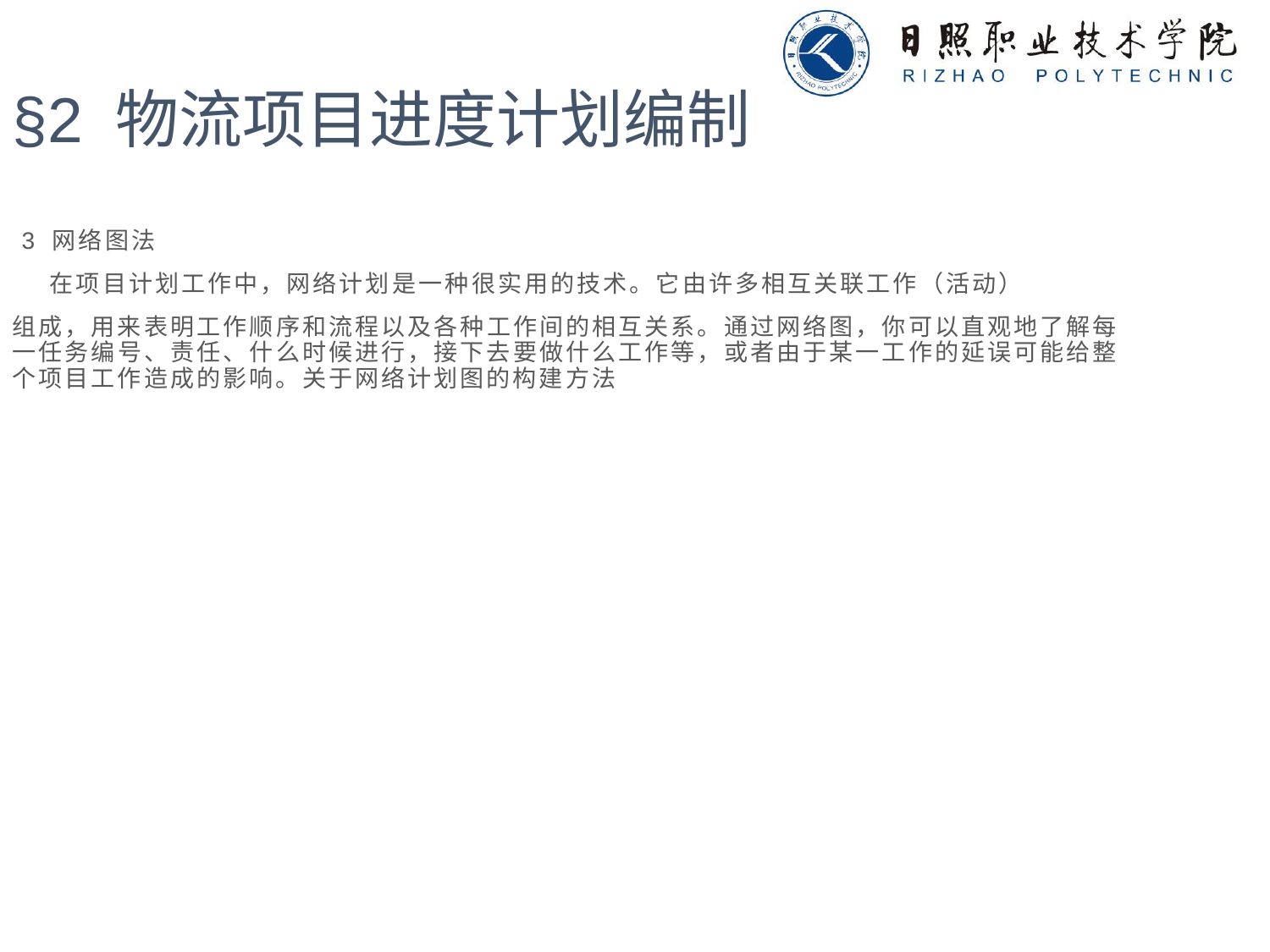

§2 物流项目进度计划编制
 3 网络图法
    在项目计划工作中，网络计划是一种很实用的技术。它由许多相互关联工作（活动）
组成，用来表明工作顺序和流程以及各种工作间的相互关系。通过网络图，你可以直观地了解每一任务编号、责任、什么时候进行，接下去要做什么工作等，或者由于某一工作的延误可能给整个项目工作造成的影响。关于网络计划图的构建方法